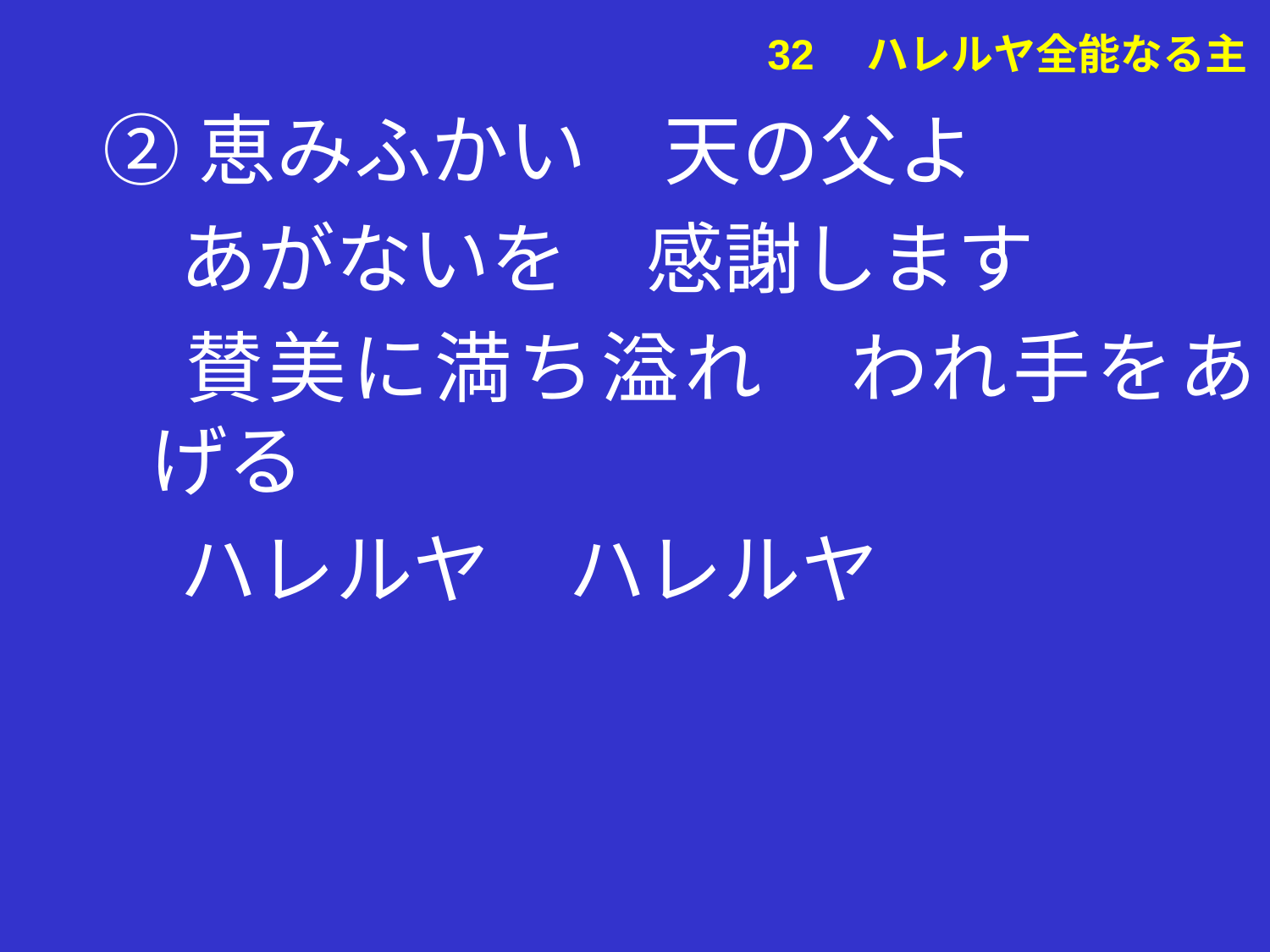

②恵みふかい　天の父よ
　あがないを　感謝します
　賛美に満ち溢れ　われ手をあげる
　ハレルヤ　ハレルヤ
# 32　ハレルヤ全能なる主